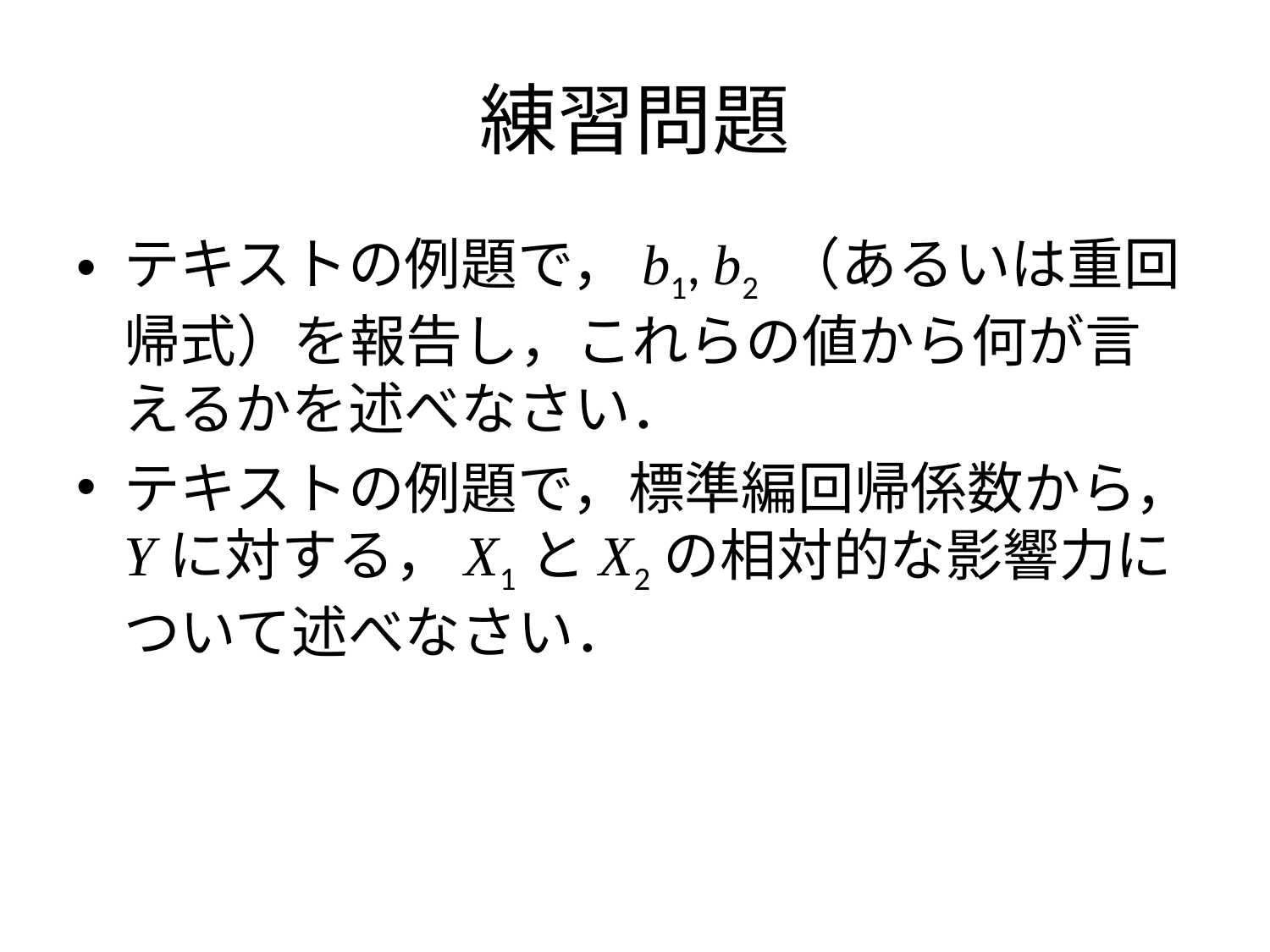

# 練習問題
テキストの例題で，b1, b2 （あるいは重回帰式）を報告し，これらの値から何が言えるかを述べなさい．
テキストの例題で，標準編回帰係数から，Yに対する，X1とX2の相対的な影響力について述べなさい．